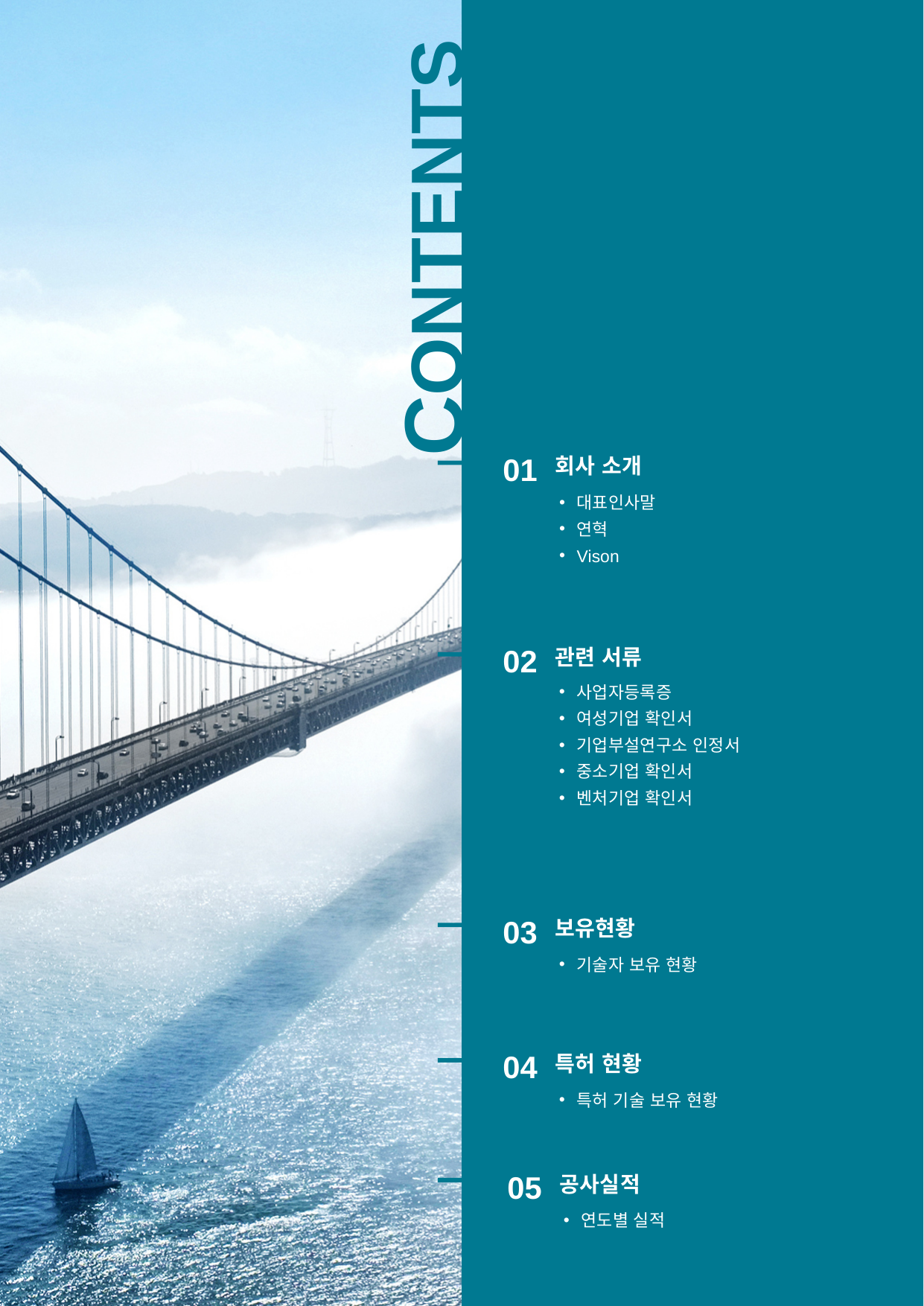

CONTENTS
01
회사 소개
대표인사말
연혁
Vison
02
관련 서류
사업자등록증
여성기업 확인서
기업부설연구소 인정서
중소기업 확인서
벤처기업 확인서

03
보유현황
기술자 보유 현황
04
특허 현황
특허 기술 보유 현황

05
공사실적

연도별 실적